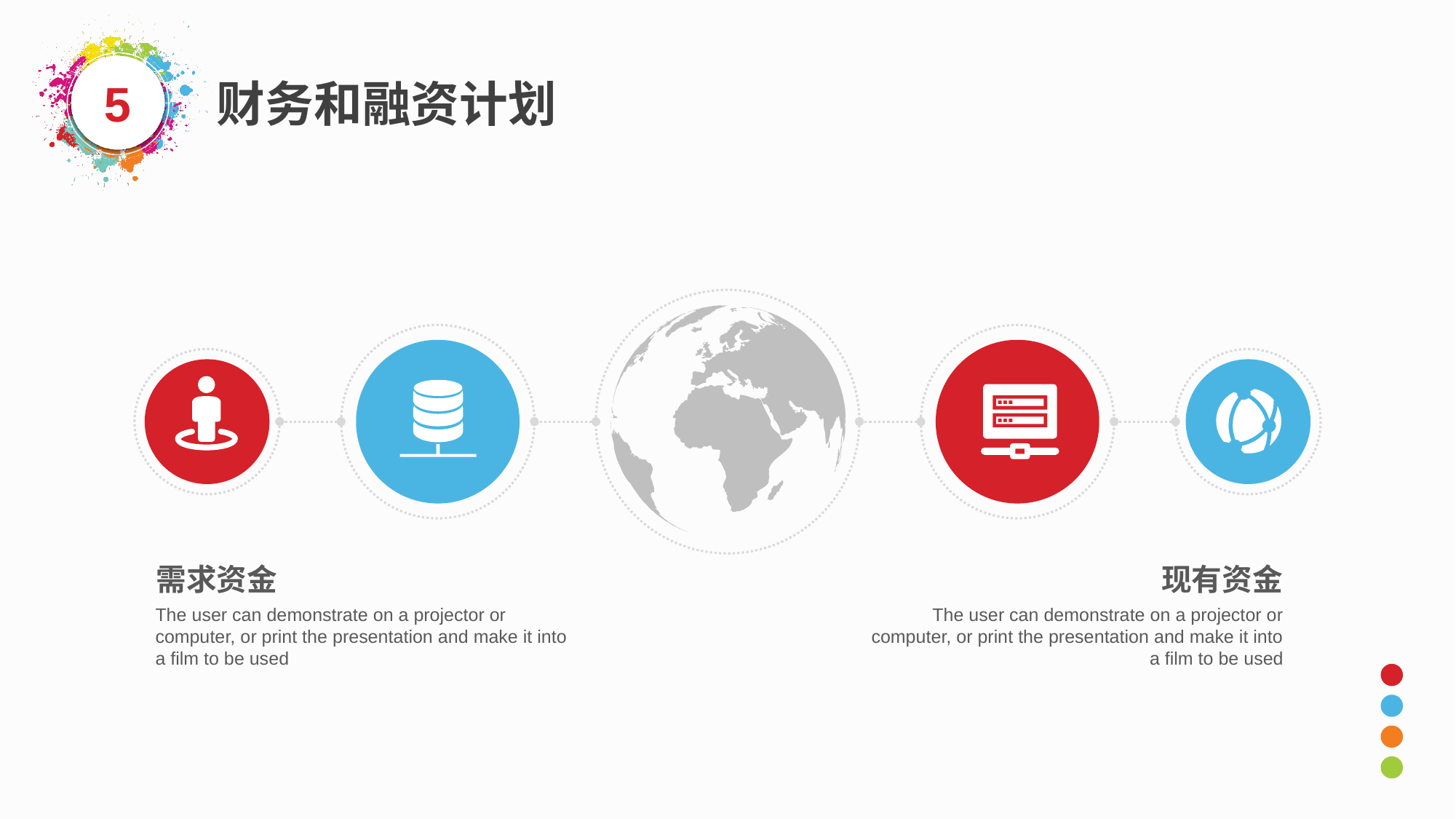

5
财务和融资计划

需求资金
The user can demonstrate on a projector or computer, or print the presentation and make it into a film to be used
现有资金
The user can demonstrate on a projector or computer, or print the presentation and make it into a film to be used